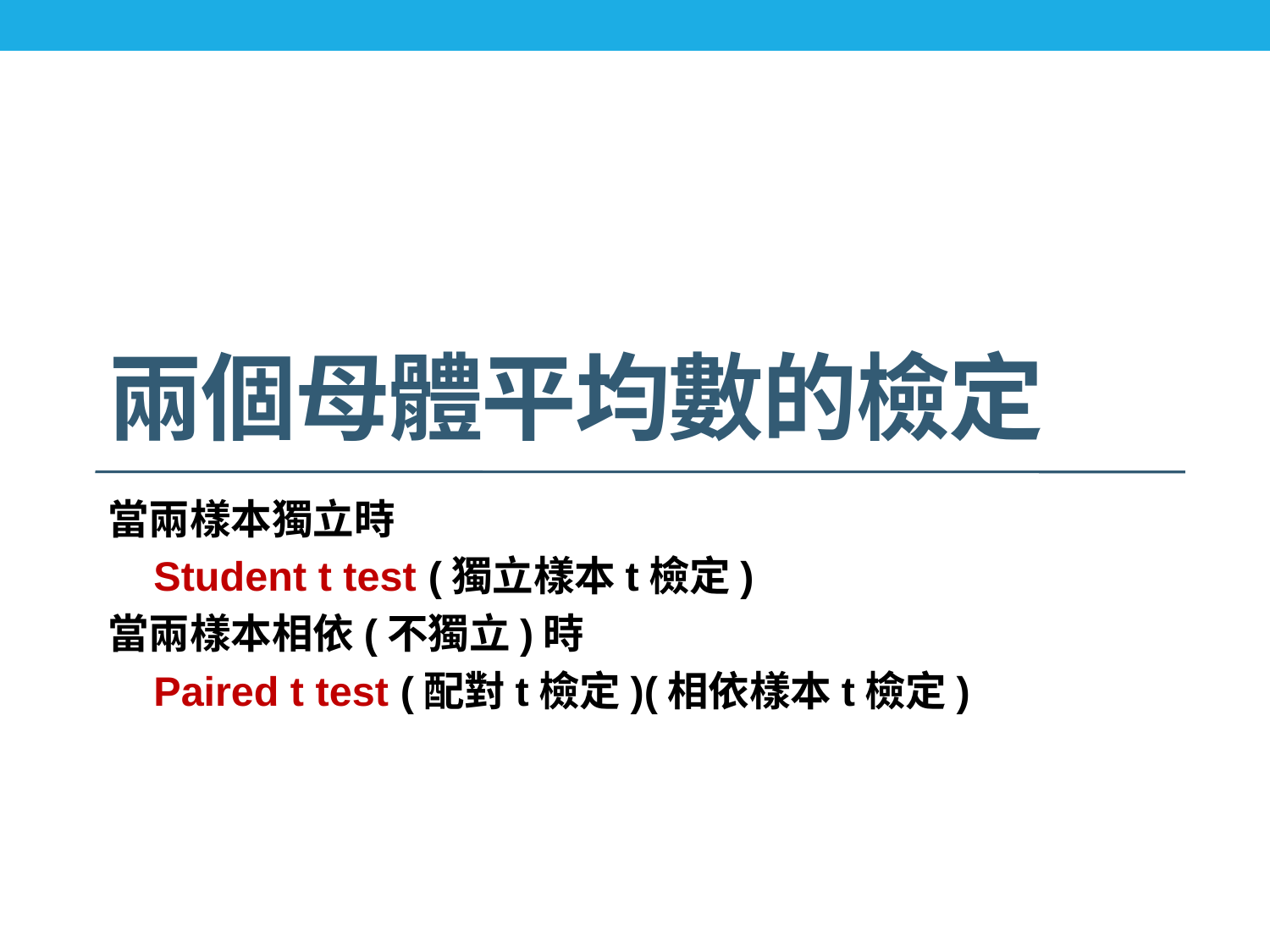

# 兩個母體平均數的檢定
當兩樣本獨立時
    Student t test (獨立樣本t檢定)
當兩樣本相依(不獨立)時
    Paired t test (配對t檢定)(相依樣本t檢定)